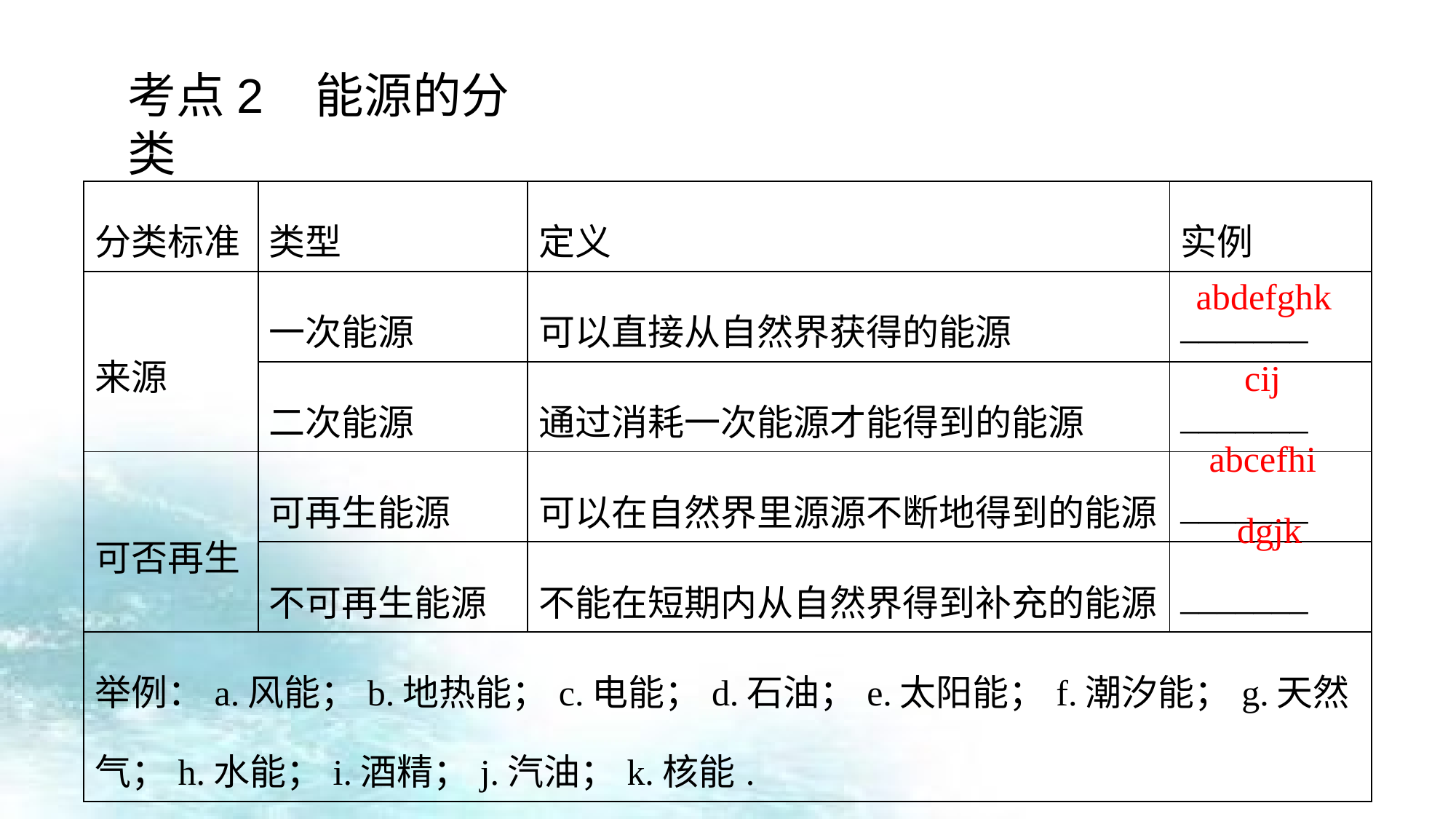

考点2   能源的分类
| 分类标准 | 类型 | 定义 | 实例 |
| --- | --- | --- | --- |
| 来源 | 一次能源 | 可以直接从自然界获得的能源 | \_\_\_\_\_\_\_ |
|  | 二次能源 | 通过消耗一次能源才能得到的能源 | \_\_\_\_\_\_\_ |
| 可否再生 | 可再生能源 | 可以在自然界里源源不断地得到的能源 | \_\_\_\_\_\_\_ |
|  | 不可再生能源 | 不能在短期内从自然界得到补充的能源 | \_\_\_\_\_\_\_ |
| 举例：a.风能；b.地热能；c.电能；d.石油；e.太阳能；f.潮汐能；g.天然气；h.水能；i.酒精；j.汽油；k.核能. |  |  |  |
abdefghk
cij
abcefhi
dgjk